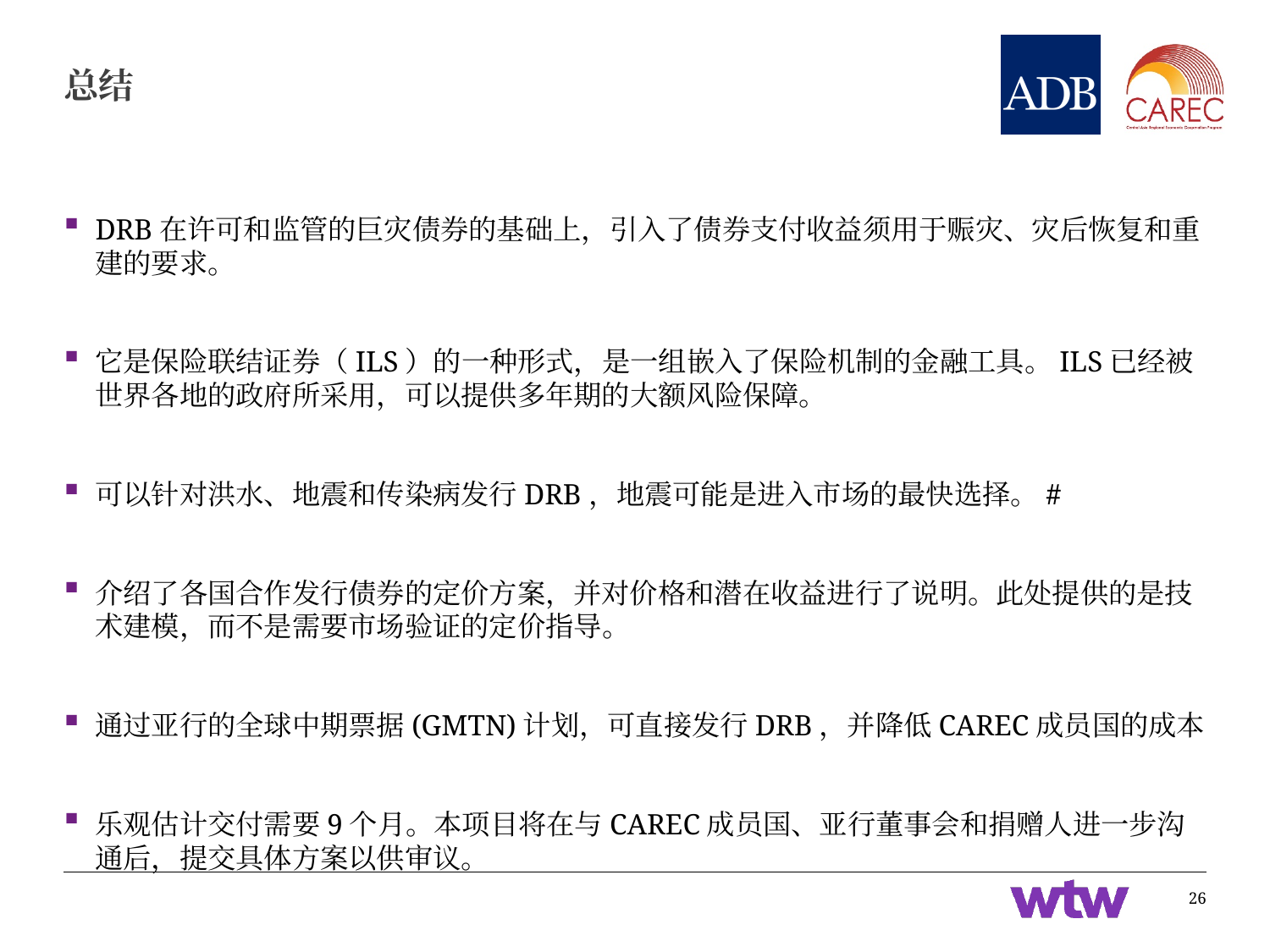

# 总结

DRB在许可和监管的巨灾债券的基础上，引入了债券支付收益须用于赈灾、灾后恢复和重建的要求。

它是保险联结证券（ILS）的一种形式，是一组嵌入了保险机制的金融工具。ILS已经被世界各地的政府所采用，可以提供多年期的大额风险保障。

可以针对洪水、地震和传染病发行DRB，地震可能是进入市场的最快选择。#

介绍了各国合作发行债券的定价方案，并对价格和潜在收益进行了说明。此处提供的是技术建模，而不是需要市场验证的定价指导。

通过亚行的全球中期票据(GMTN)计划，可直接发行DRB，并降低CAREC成员国的成本

乐观估计交付需要9个月。本项目将在与CAREC成员国、亚行董事会和捐赠人进一步沟通后，提交具体方案以供审议。

26